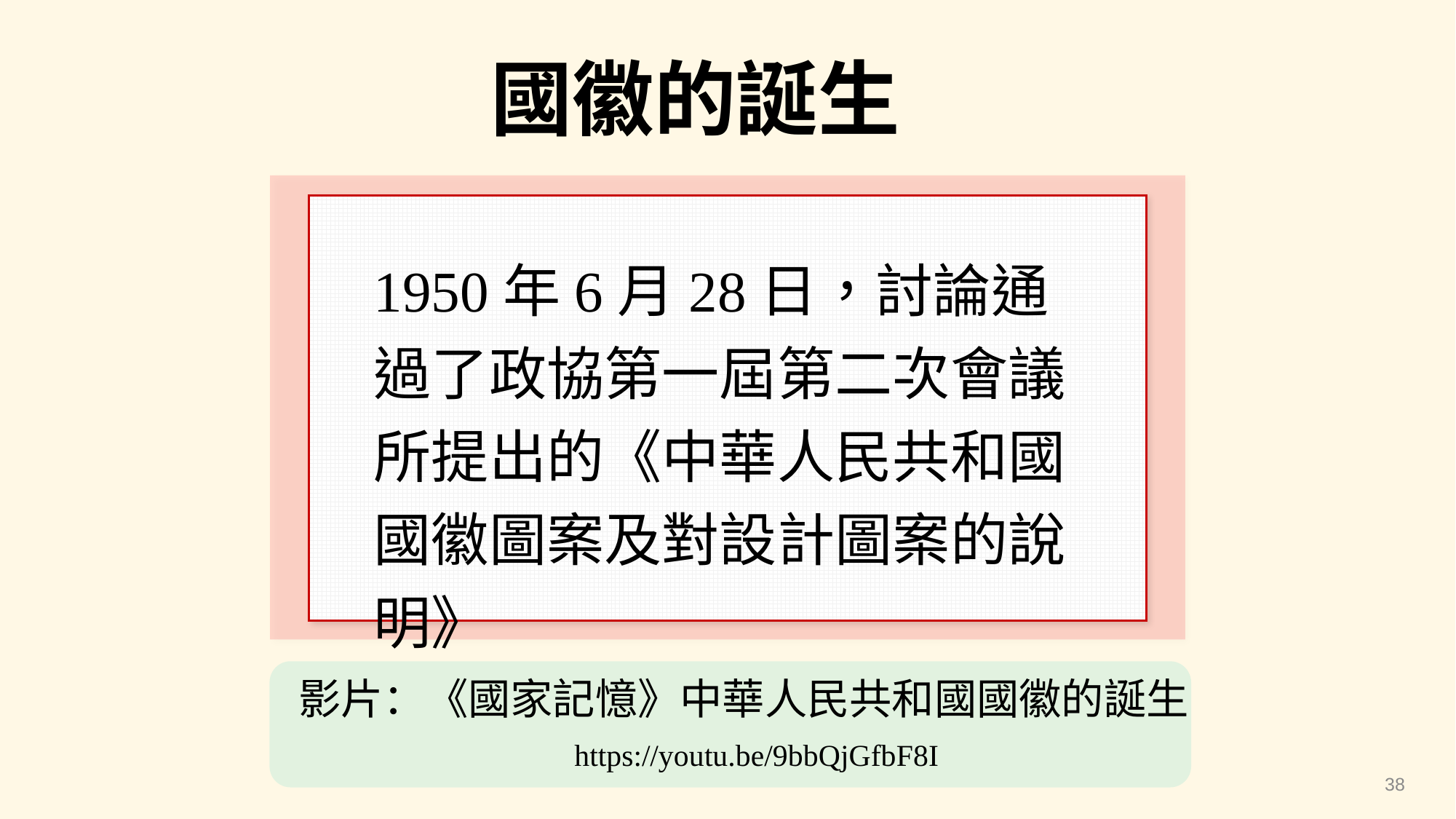

國徽的誕生

1950年6月28日，討論通過了政協第一屆第二次會議所提出的《中華人民共和國國徽圖案及對設計圖案的說明》

影片：《國家記憶》中華人民共和國國徽的誕生
https://youtu.be/9bbQjGfbF8I
38